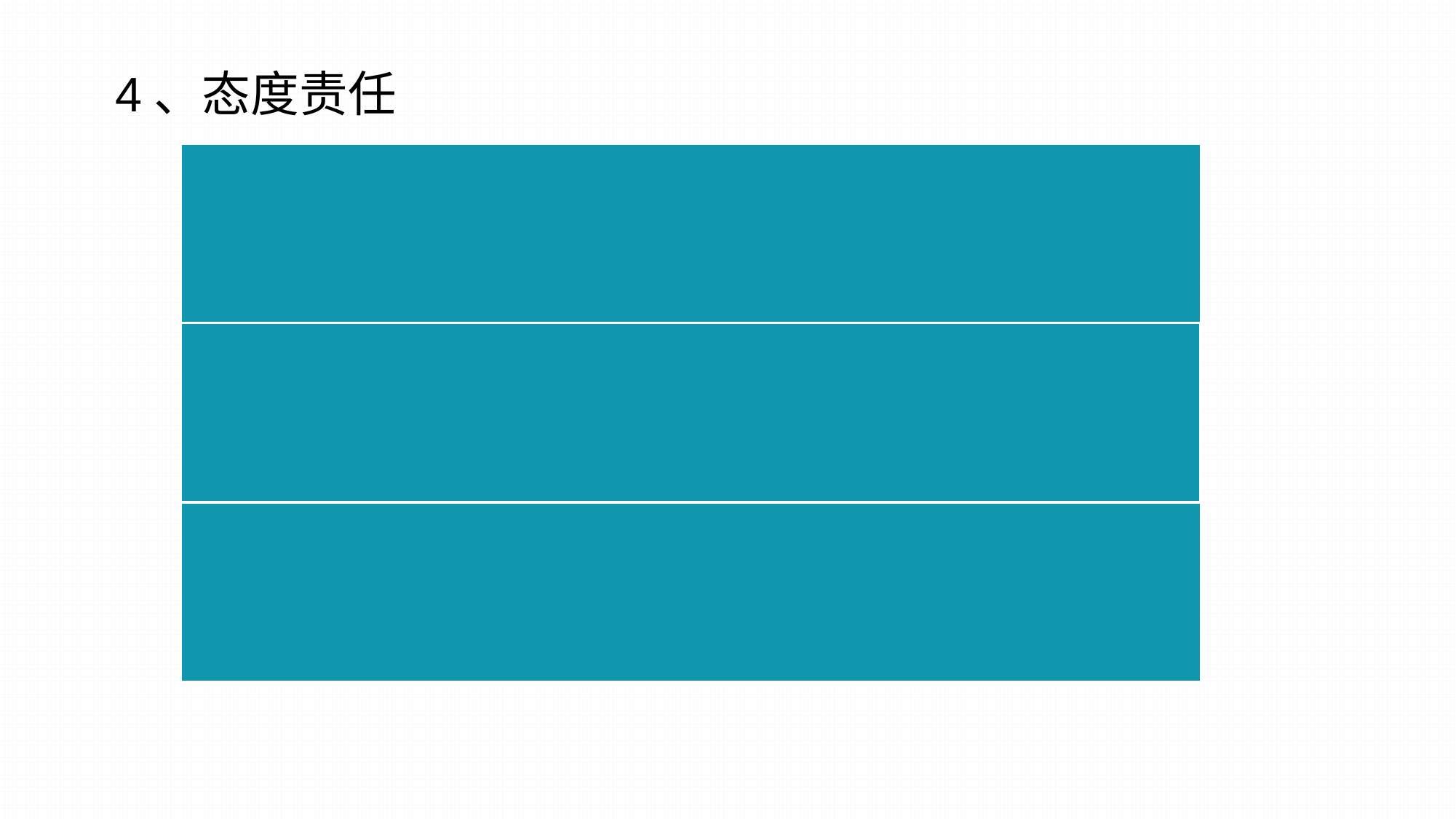

4、态度责任
| 1-2年级 | 在好奇心驱使下，对常见自然现象或生活现象表现出直觉兴趣 |
| --- | --- |
| 3-4年级 | 在好奇心驱使下，乐于动手操作感兴趣的事物 |
| 5-6年级 | 在好奇心的驱使下，表现出对现象发生原因的因果的兴趣 |
|  |
| --- |

|  |
| --- |
|  |
| --- |